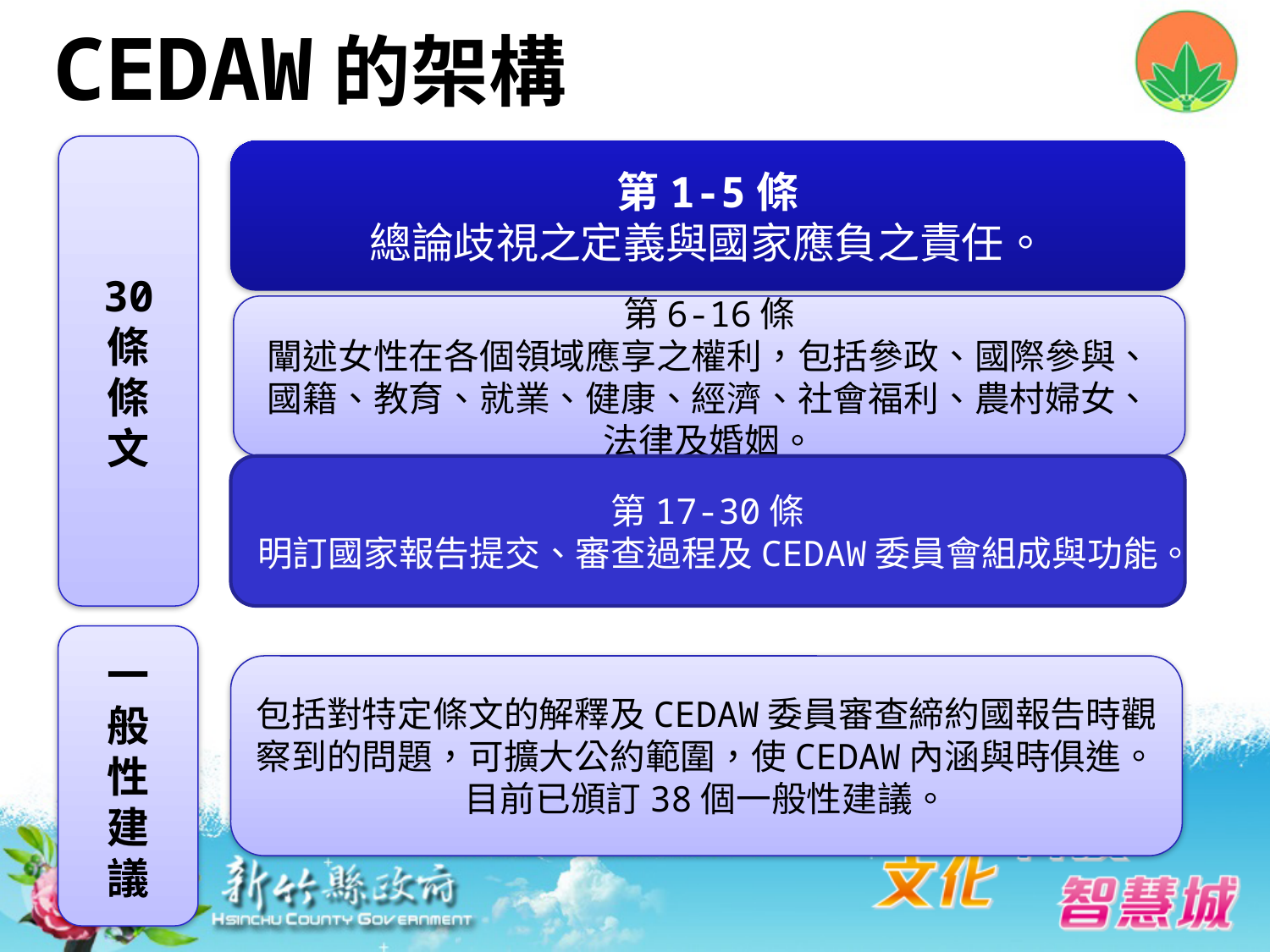

# CEDAW的架構
30
條
條
文
第1-5條
總論歧視之定義與國家應負之責任。
第6-16條
闡述女性在各個領域應享之權利，包括參政、國際參與、國籍、教育、就業、健康、經濟、社會福利、農村婦女、法律及婚姻。
第17-30條
明訂國家報告提交、審查過程及CEDAW委員會組成與功能。
一
般
性
建
議
包括對特定條文的解釋及CEDAW委員審查締約國報告時觀察到的問題，可擴大公約範圍，使CEDAW內涵與時俱進。
目前已頒訂38個一般性建議。